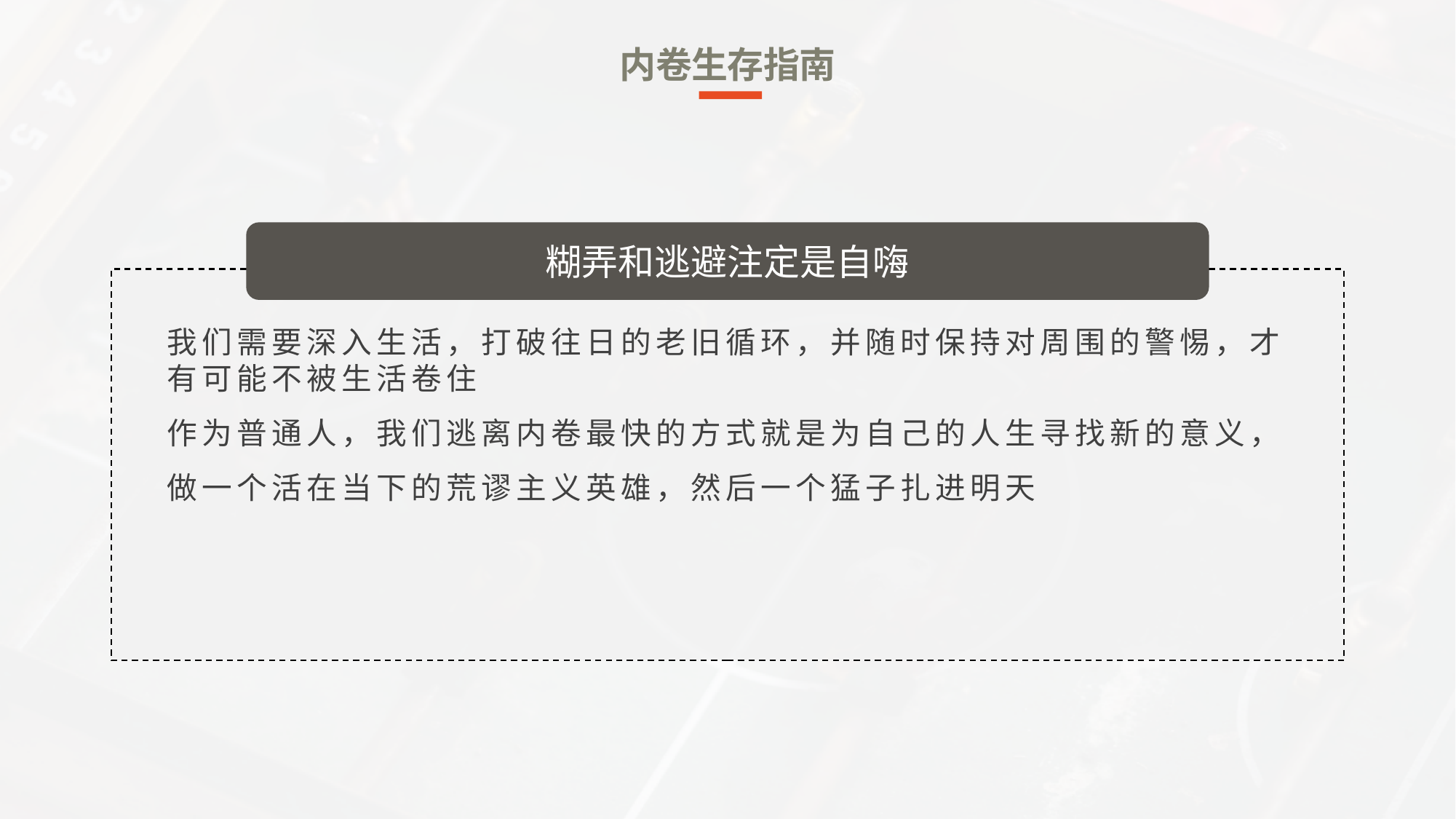

内卷生存指南

糊弄和逃避注定是自嗨

我们需要深入生活，打破往日的老旧循环，并随时保持对周围的警惕，才有可能不被生活卷住
作为普通人，我们逃离内卷最快的方式就是为自己的人生寻找新的意义，做一个活在当下的荒谬主义英雄，然后一个猛子扎进明天